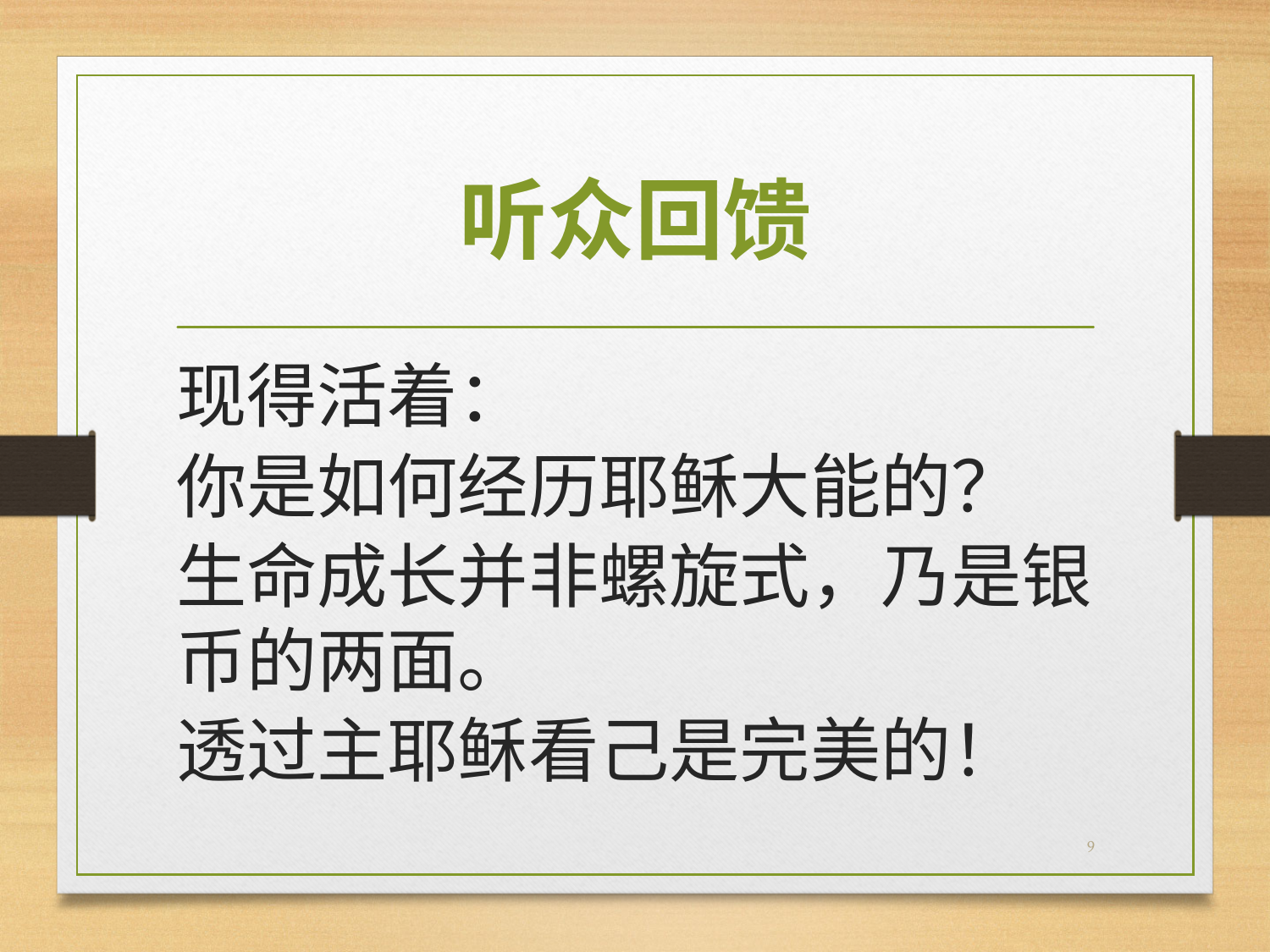

# 听众回馈
现得活着：
你是如何经历耶稣大能的？
生命成长并非螺旋式，乃是银币的两面。
透过主耶稣看己是完美的！
9